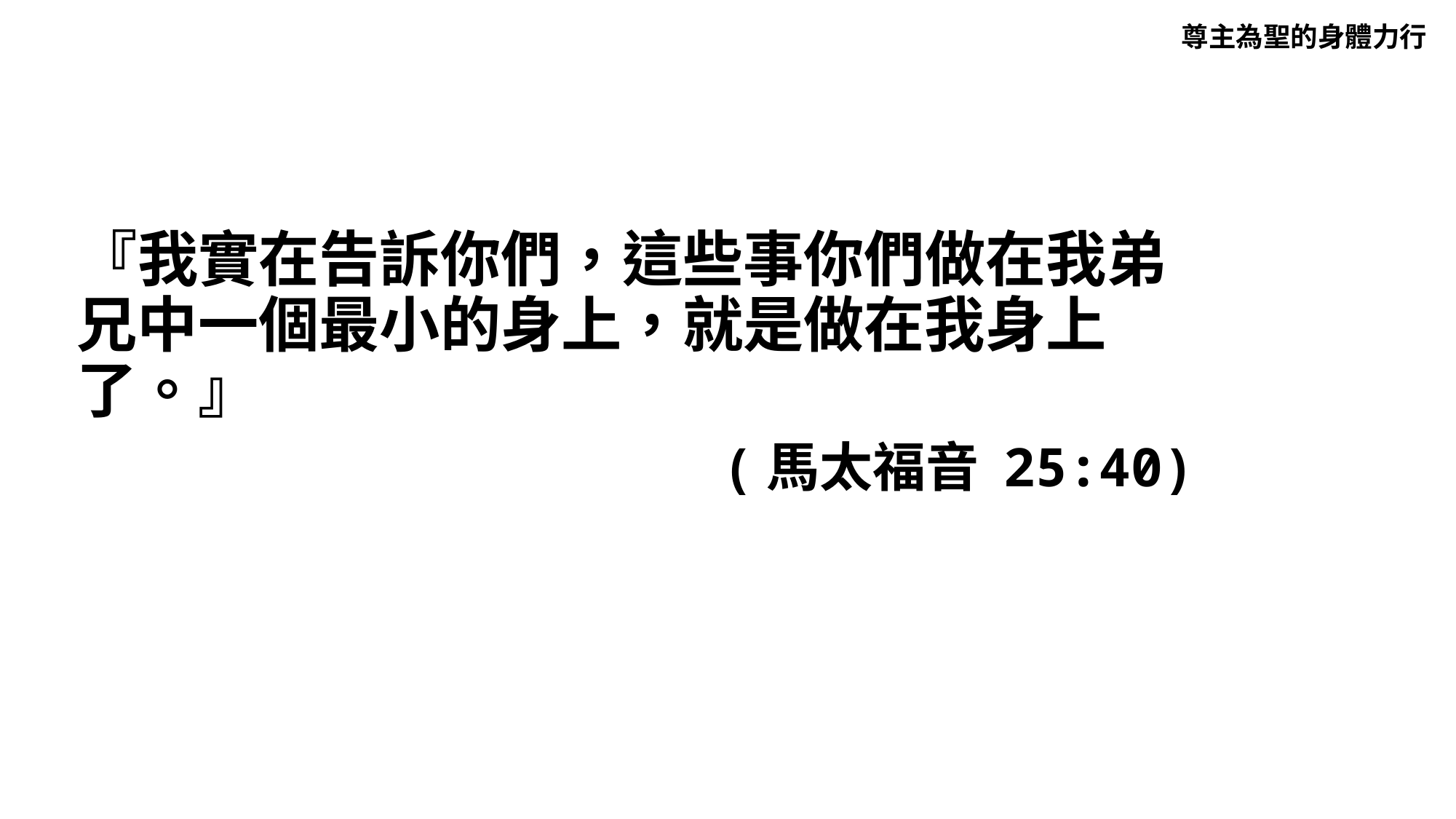

尊主為聖的身體力行
『我實在告訴你們，這些事你們做在我弟兄中一個最小的身上，就是做在我身上了。』
(馬太福音 25:40)